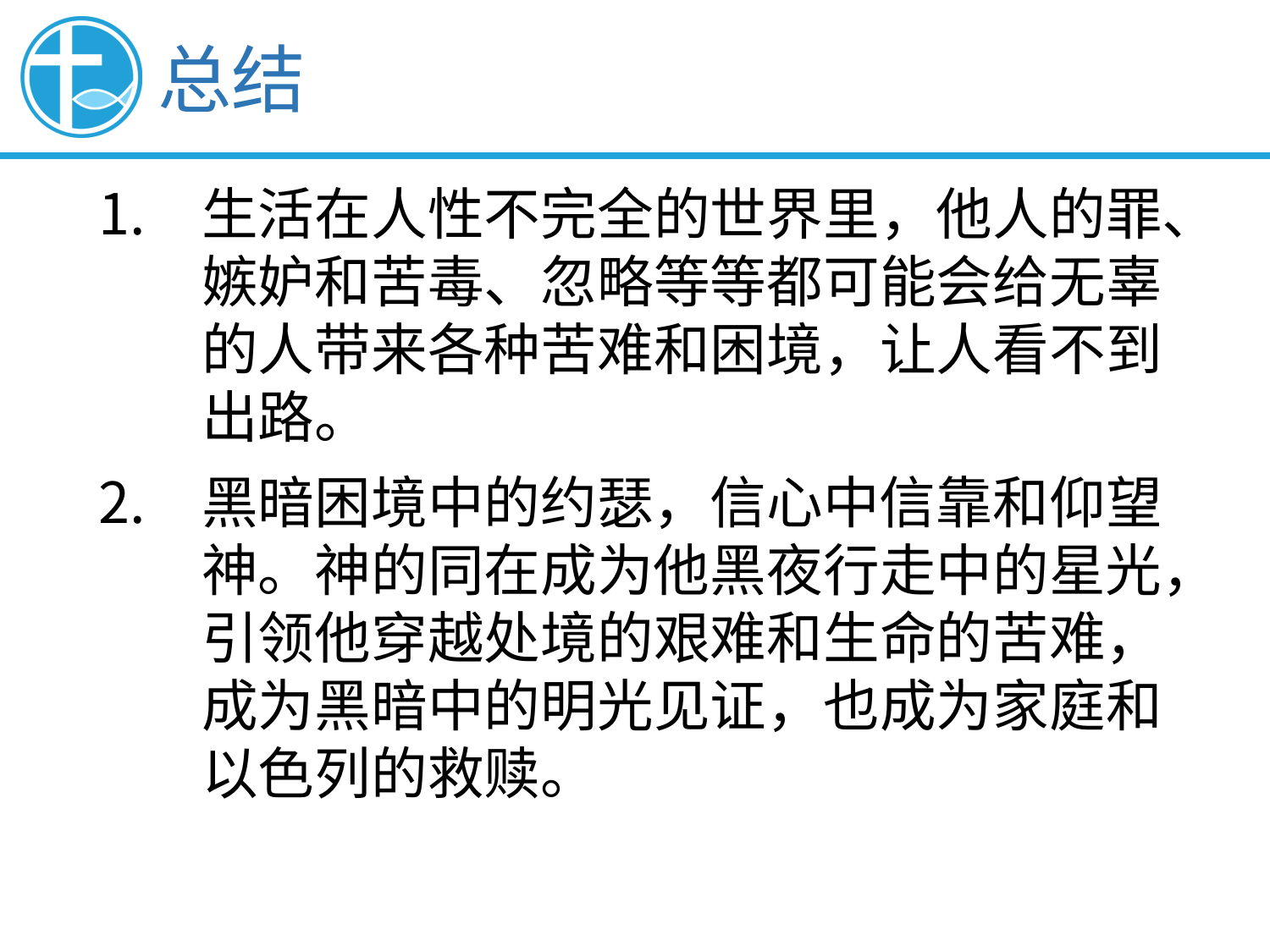

总结
生活在人性不完全的世界里，他人的罪、嫉妒和苦毒、忽略等等都可能会给无辜的人带来各种苦难和困境，让人看不到出路。
黑暗困境中的约瑟，信心中信靠和仰望神。神的同在成为他黑夜行走中的星光，引领他穿越处境的艰难和生命的苦难，成为黑暗中的明光见证，也成为家庭和以色列的救赎。